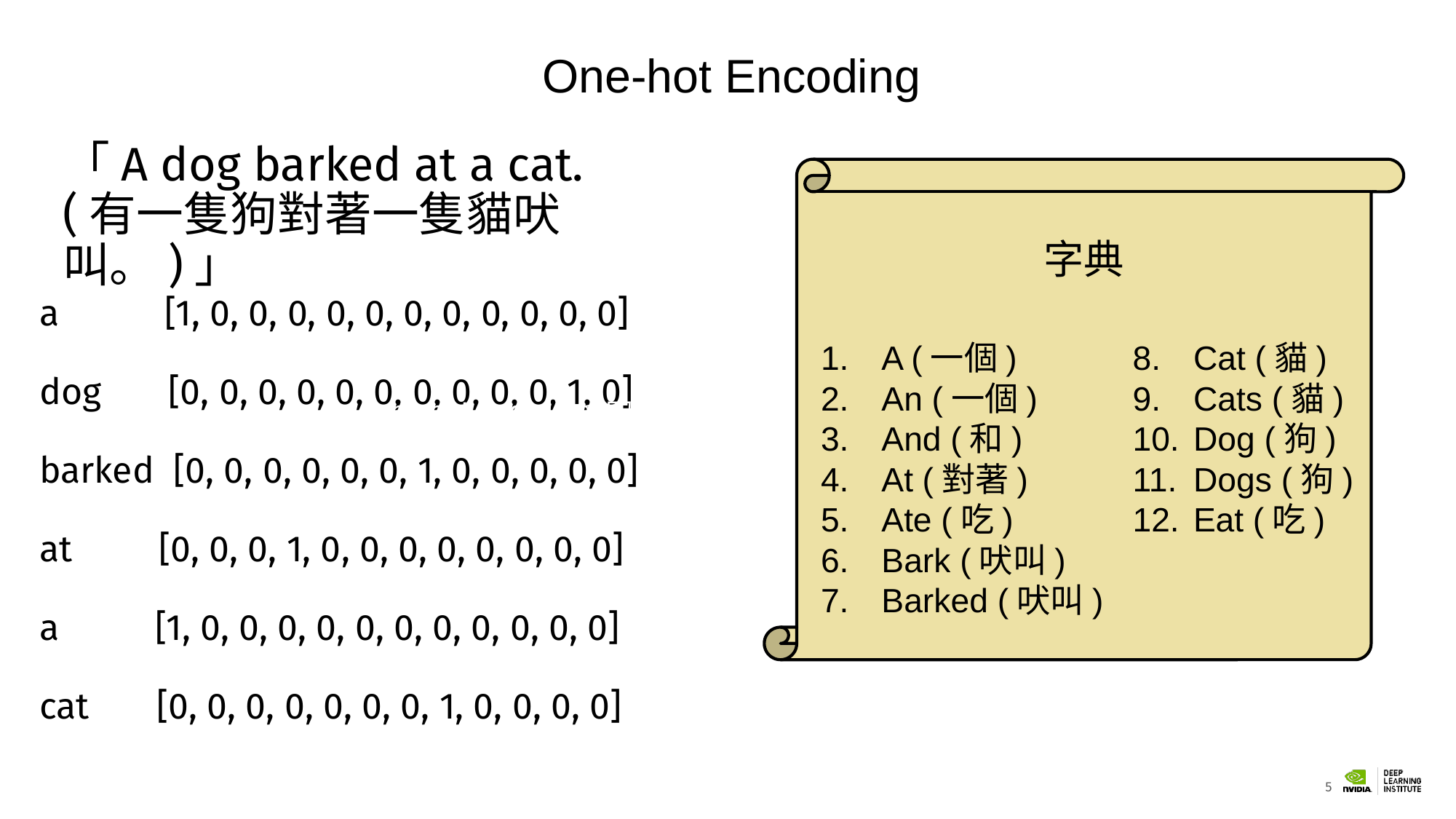

One-hot Encoding
「A dog barked at a cat.
(有一隻狗對著一隻貓吠叫。)」

字典

A (一個)
An (一個)
And (和)
At (對著)
Ate (吃)
Bark (吠叫)
Barked (吠叫)
Cat (貓)
Cats (貓)
Dog (狗)
Dogs (狗)
Eat (吃)

a           [1, 0, 0, 0, 0, 0, 0, 0, 0, 0, 0, 0]

dog       [0, 0, 0, 0, 0, 0, 0, 0, 0, 0, 1, 0]

barked  [0, 0, 0, 0, 0, 0, 1, 0, 0, 0, 0, 0]

at         [0, 0, 0, 1, 0, 0, 0, 0, 0, 0, 0, 0]

a          [1, 0, 0, 0, 0, 0, 0, 0, 0, 0, 0, 0]

cat       [0, 0, 0, 0, 0, 0, 0, 1, 0, 0, 0, 0]
one hot encoding 的問題